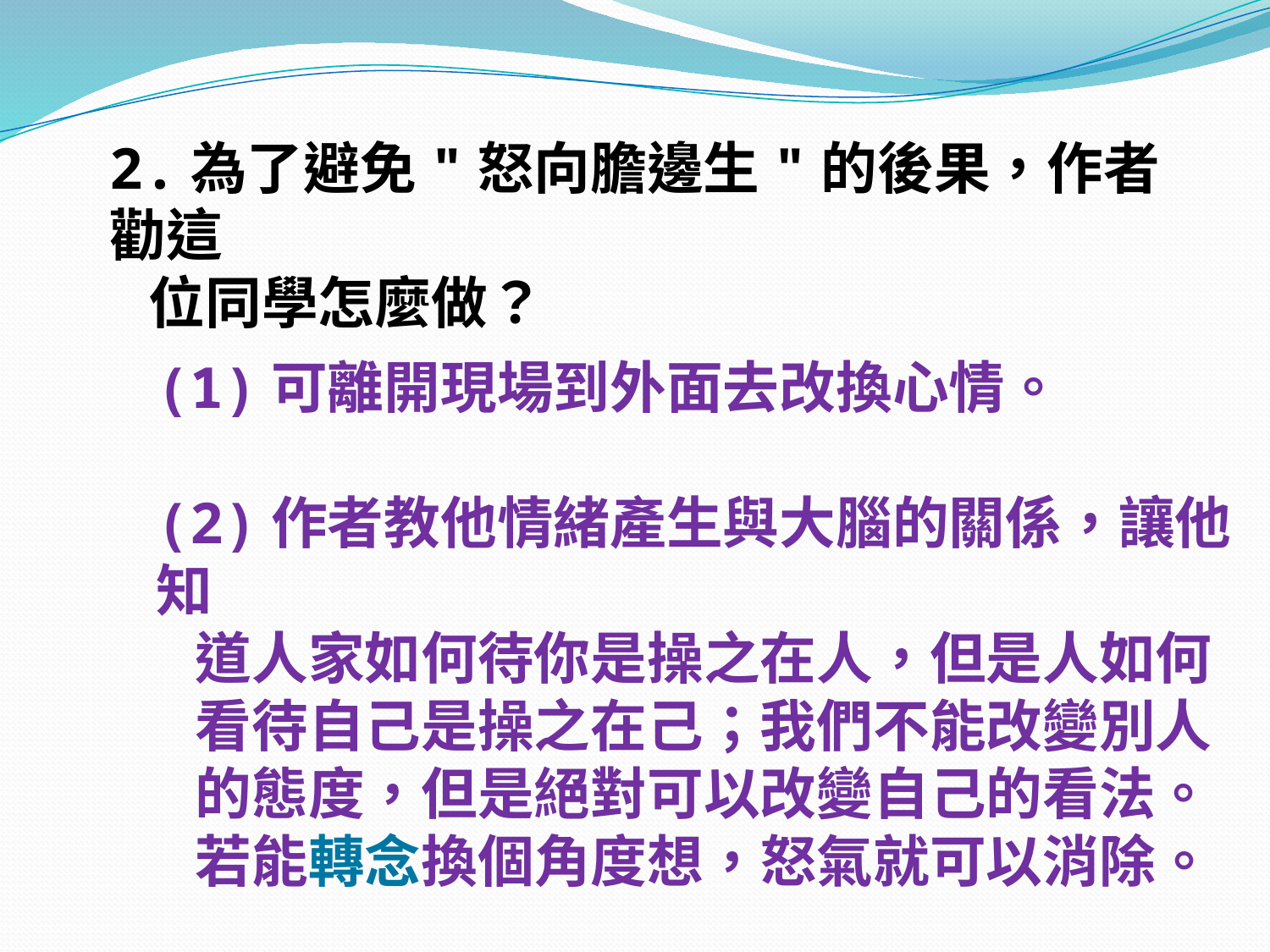

2.為了避免"怒向膽邊生"的後果，作者勸這
  位同學怎麼做？
(1)可離開現場到外面去改換心情。

(2)作者教他情緒產生與大腦的關係，讓他知
  道人家如何待你是操之在人，但是人如何
  看待自己是操之在己；我們不能改變別人
  的態度，但是絕對可以改變自己的看法。
  若能轉念換個角度想，怒氣就可以消除。